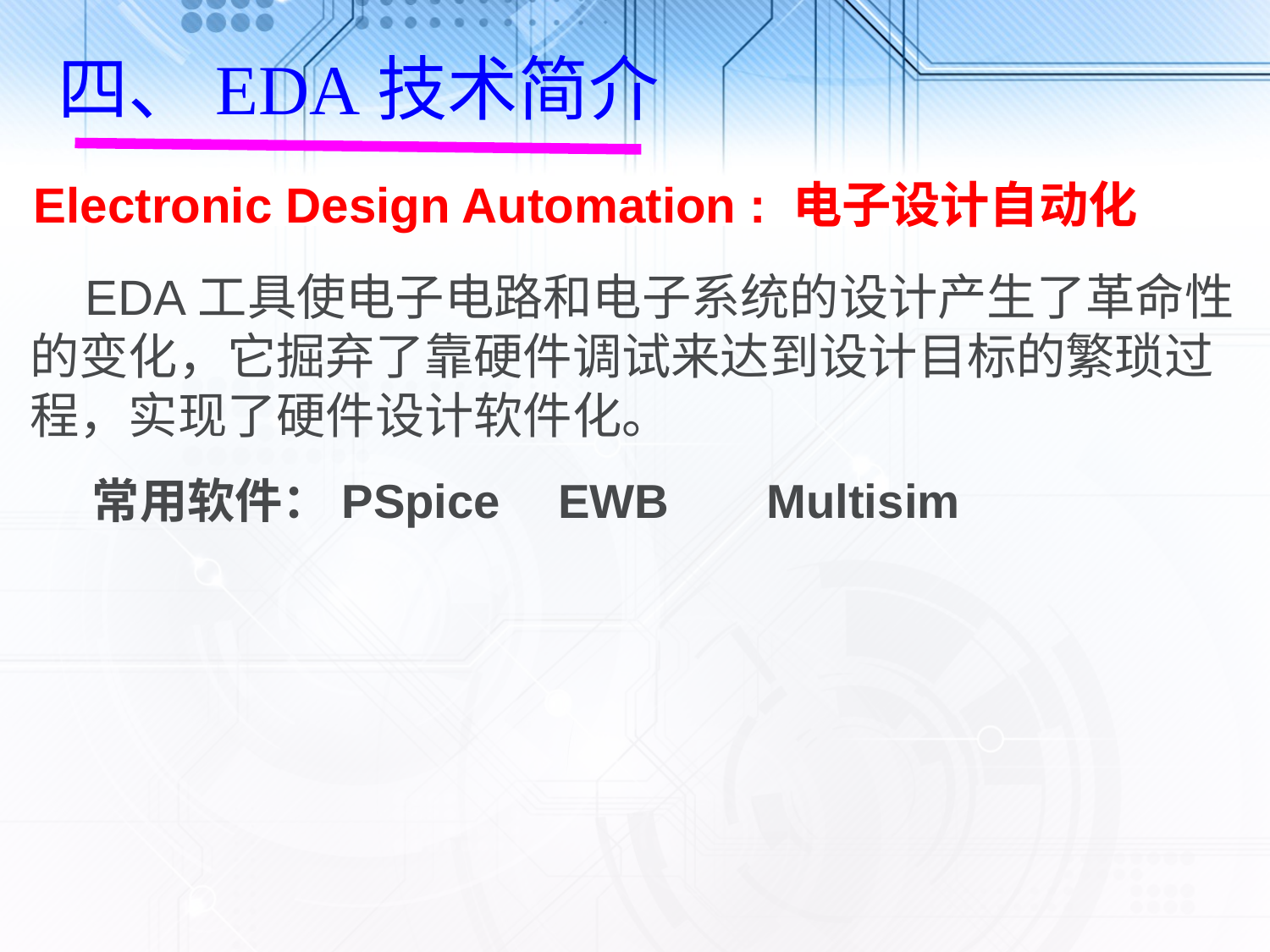

四、EDA技术简介

Electronic Design Automation : 电子设计自动化
    EDA工具使电子电路和电子系统的设计产生了革命性的变化，它掘弃了靠硬件调试来达到设计目标的繁琐过程，实现了硬件设计软件化。
常用软件：PSpice
EWB
Multisim